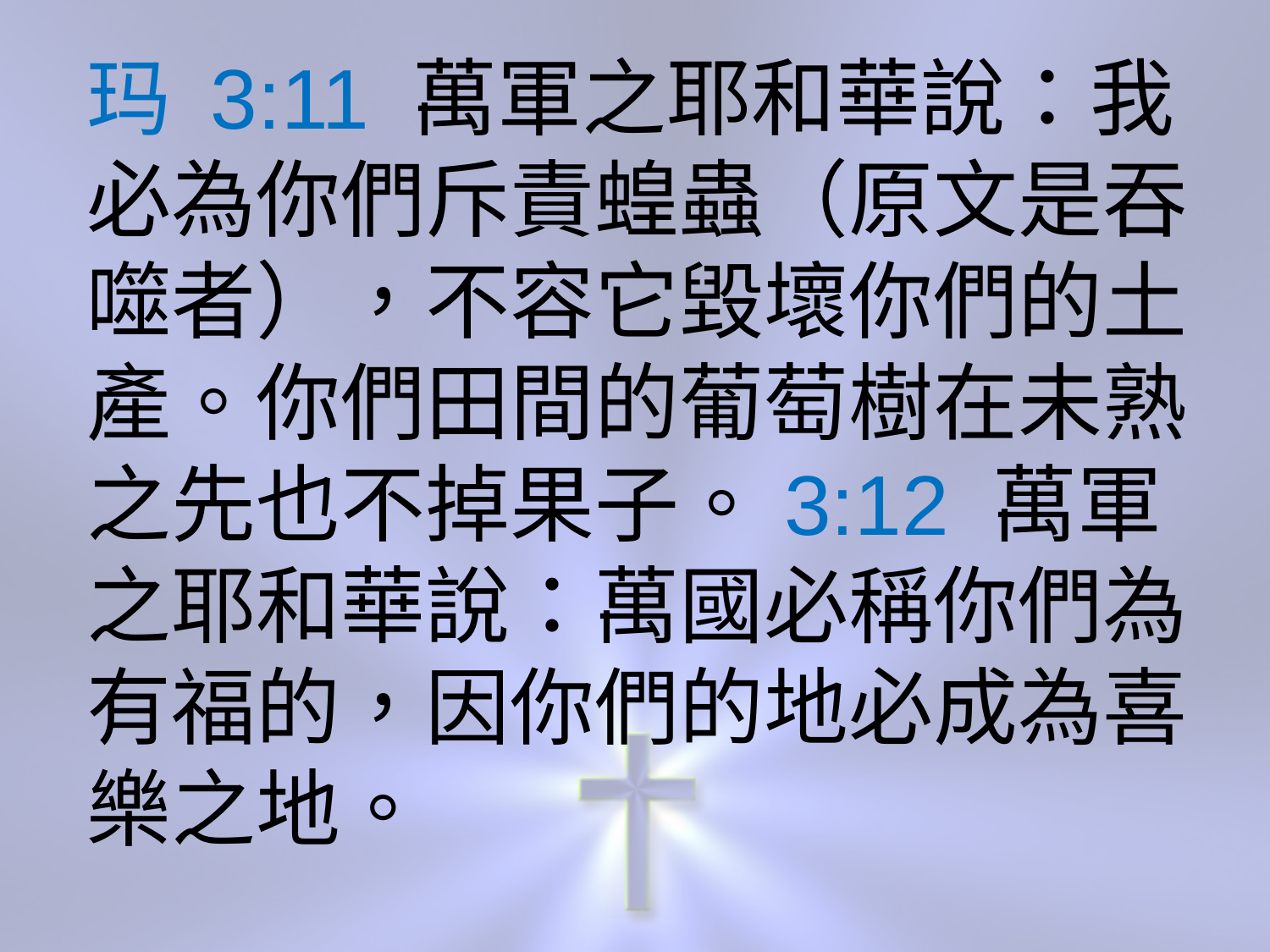

玛 3:11 萬軍之耶和華說：我必為你們斥責蝗蟲（原文是吞噬者），不容它毀壞你們的土產。你們田間的葡萄樹在未熟之先也不掉果子。3:12 萬軍之耶和華說：萬國必稱你們為有福的，因你們的地必成為喜樂之地。